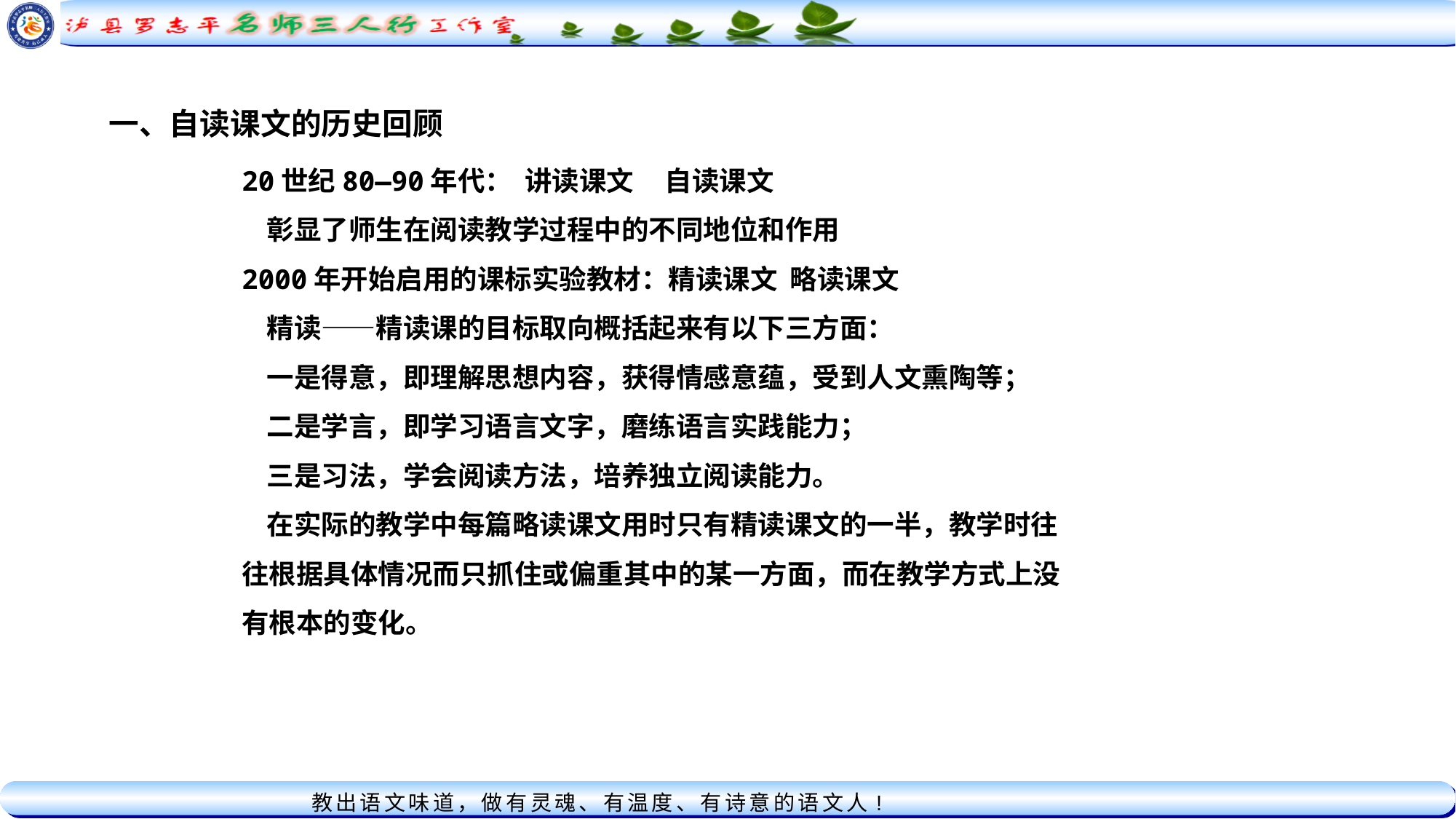

一、自读课文的历史回顾

20世纪80—90年代：  讲读课文     自读课文
   彰显了师生在阅读教学过程中的不同地位和作用
2000年开始启用的课标实验教材：精读课文  略读课文
   精读——精读课的目标取向概括起来有以下三方面：
   一是得意，即理解思想内容，获得情感意蕴，受到人文熏陶等；
   二是学言，即学习语言文字，磨练语言实践能力；
   三是习法，学会阅读方法，培养独立阅读能力。
   在实际的教学中每篇略读课文用时只有精读课文的一半，教学时往往根据具体情况而只抓住或偏重其中的某一方面，而在教学方式上没有根本的变化。
#